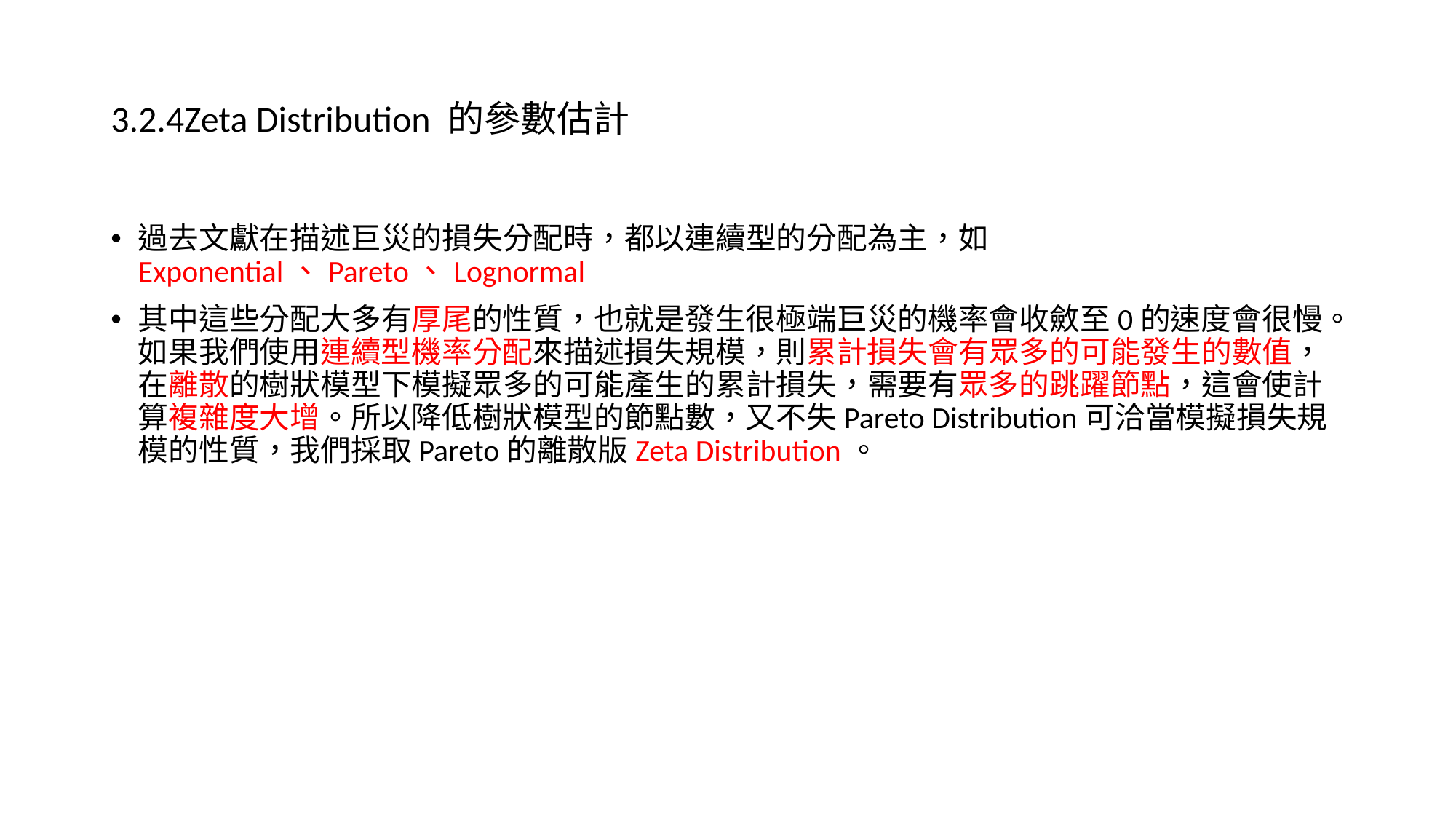

# 3.2.4Zeta Distribution 的參數估計
過去文獻在描述巨災的損失分配時，都以連續型的分配為主，如Exponential、Pareto、Lognormal
其中這些分配大多有厚尾的性質，也就是發生很極端巨災的機率會收斂至0的速度會很慢。如果我們使用連續型機率分配來描述損失規模，則累計損失會有眾多的可能發生的數值，在離散的樹狀模型下模擬眾多的可能產生的累計損失，需要有眾多的跳躍節點，這會使計算複雜度大增。所以降低樹狀模型的節點數，又不失Pareto Distribution可洽當模擬損失規模的性質，我們採取Pareto的離散版Zeta Distribution。